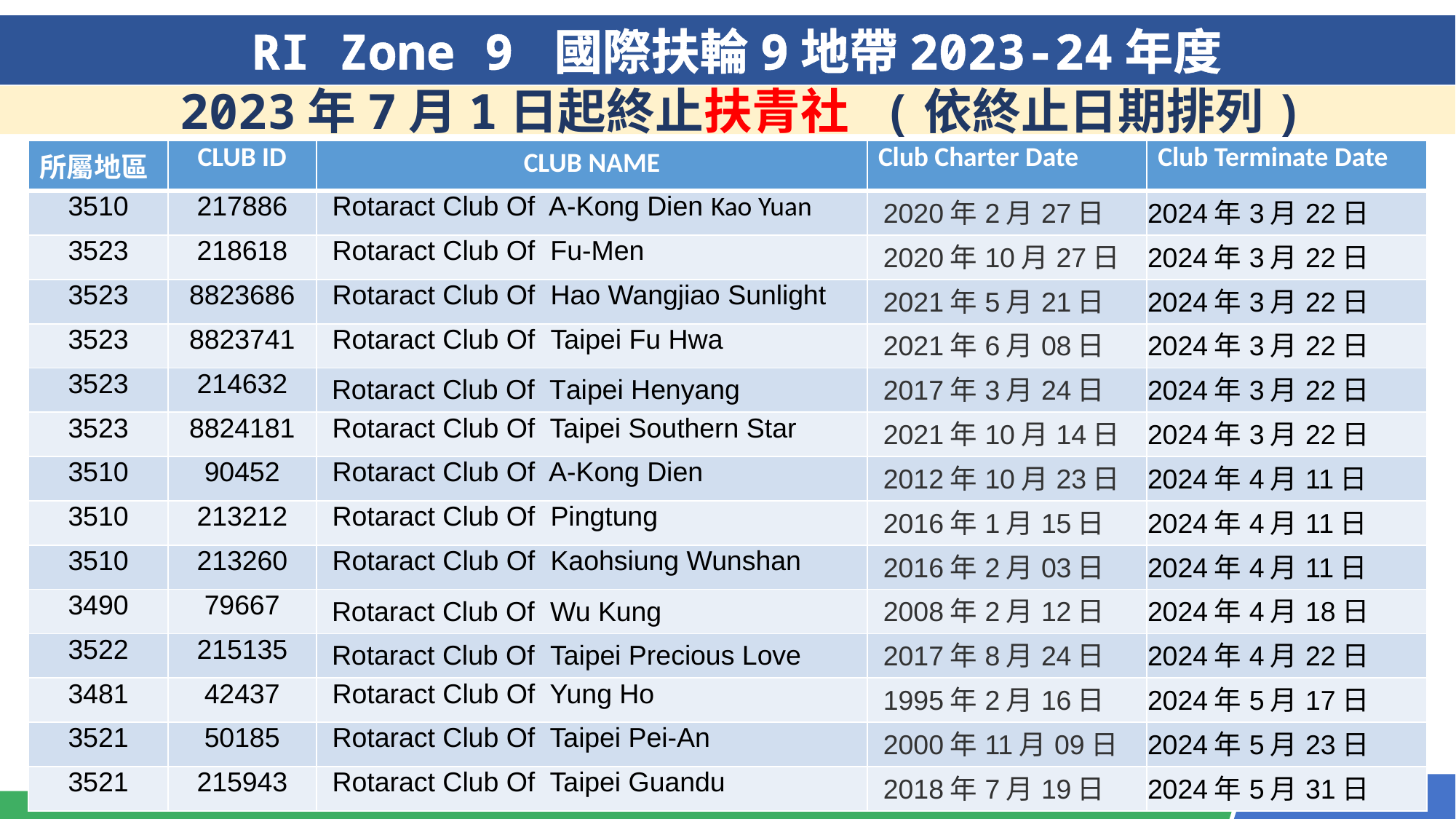

RI Zone 9 國際扶輪9地帶2023-24年度
 2023年7月1日起終止扶青社  (依終止日期排列)
| 所屬地區 | CLUB ID | CLUB NAME | Club Charter Date | Club Terminate Date |
| --- | --- | --- | --- | --- |
| 3510 | 217886 | Rotaract Club Of A-Kong Dien Kao Yuan | 2020年2月27日 | 2024年3月22日 |
| 3523 | 218618 | Rotaract Club Of Fu-Men | 2020年10月27日 | 2024年3月22日 |
| 3523 | 8823686 | Rotaract Club Of Hao Wangjiao Sunlight | 2021年5月21日 | 2024年3月22日 |
| 3523 | 8823741 | Rotaract Club Of Taipei Fu Hwa | 2021年6月08日 | 2024年3月22日 |
| 3523 | 214632 | Rotaract Club Of Taipei Henyang | 2017年3月24日 | 2024年3月22日 |
| 3523 | 8824181 | Rotaract Club Of Taipei Southern Star | 2021年10月14日 | 2024年3月22日 |
| 3510 | 90452 | Rotaract Club Of A-Kong Dien | 2012年10月23日 | 2024年4月11日 |
| 3510 | 213212 | Rotaract Club Of Pingtung | 2016年1月15日 | 2024年4月11日 |
| 3510 | 213260 | Rotaract Club Of Kaohsiung Wunshan | 2016年2月03日 | 2024年4月11日 |
| 3490 | 79667 | Rotaract Club Of Wu Kung | 2008年2月12日 | 2024年4月18日 |
| 3522 | 215135 | Rotaract Club Of Taipei Precious Love | 2017年8月24日 | 2024年4月22日 |
| 3481 | 42437 | Rotaract Club Of Yung Ho | 1995年2月16日 | 2024年5月17日 |
| 3521 | 50185 | Rotaract Club Of Taipei Pei-An | 2000年11月09日 | 2024年5月23日 |
| 3521 | 215943 | Rotaract Club Of Taipei Guandu | 2018年7月19日 | 2024年5月31日 |